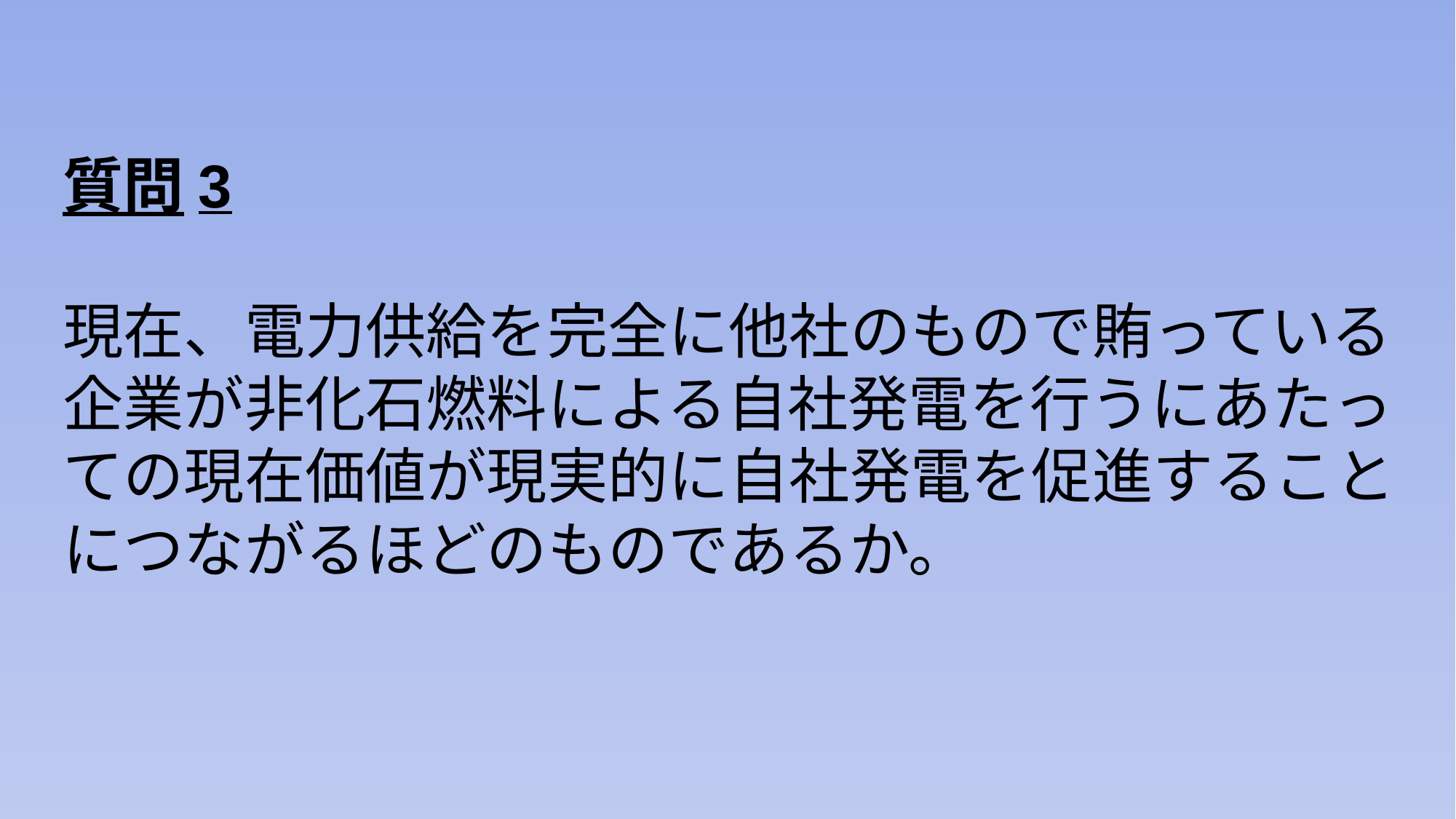

質問3

現在、電力供給を完全に他社のもので賄っている企業が非化石燃料による自社発電を行うにあたっての現在価値が現実的に自社発電を促進することにつながるほどのものであるか。